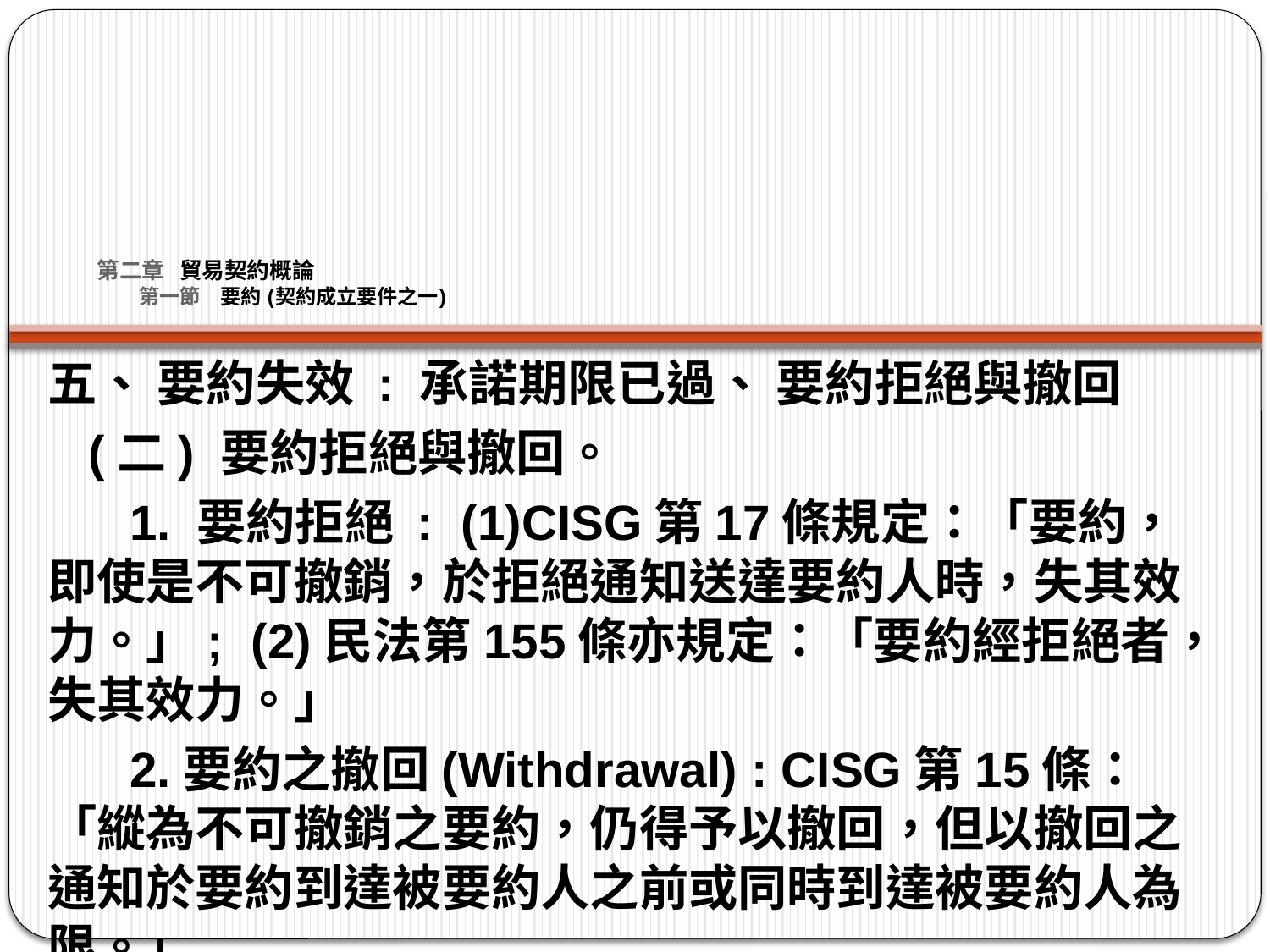

# 第二章   貿易契約概論 第一節　要約 (契約成立要件之一)
五、 要約失效 : 承諾期限已過、 要約拒絕與撤回
   (二) 要約拒絕與撤回。
      1. 要約拒絕 :  (1)CISG第17條規定：「要約，即使是不可撤銷，於拒絕通知送達要約人時，失其效力。」;  (2)民法第155條亦規定：「要約經拒絕者，失其效力。」
      2.要約之撤回(Withdrawal) : CISG第15條：「縱為不可撤銷之要約，仍得予以撤回，但以撤回之通知於要約到達被要約人之前或同時到達被要約人為限。」